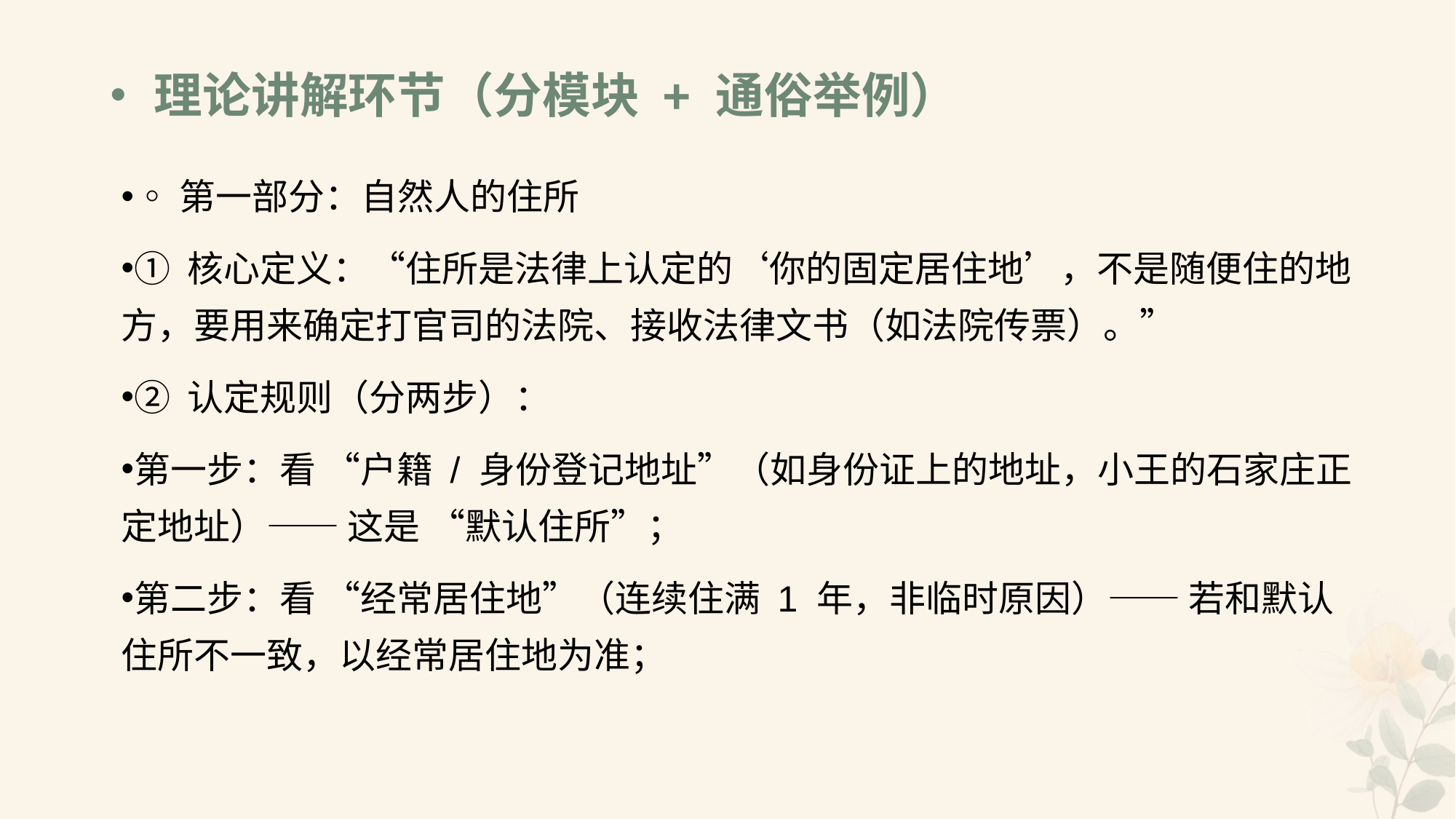

# •理论讲解环节（分模块 + 通俗举例）
◦第一部分：自然人的住所
① 核心定义：“住所是法律上认定的‘你的固定居住地’，不是随便住的地方，要用来确定打官司的法院、接收法律文书（如法院传票）。”
② 认定规则（分两步）：
第一步：看 “户籍 / 身份登记地址”（如身份证上的地址，小王的石家庄正定地址）—— 这是 “默认住所”；
第二步：看 “经常居住地”（连续住满 1 年，非临时原因）—— 若和默认住所不一致，以经常居住地为准；